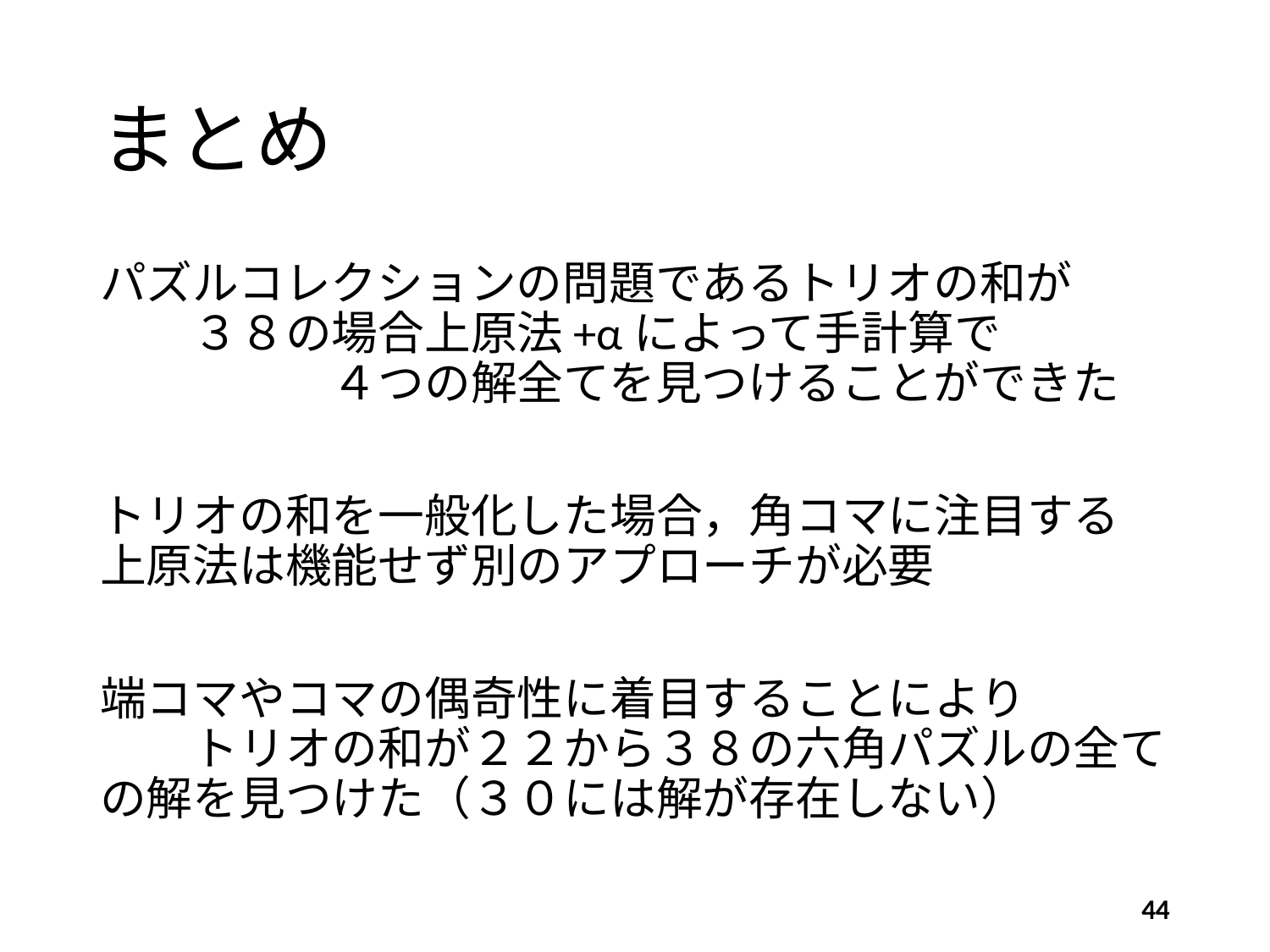

# まとめ
パズルコレクションの問題であるトリオの和が　　　　３８の場合上原法+αによって手計算で　　　　　　　　４つの解全てを見つけることができた

トリオの和を一般化した場合，角コマに注目する　上原法は機能せず別のアプローチが必要

端コマやコマの偶奇性に着目することにより　　　　　トリオの和が２２から３８の六角パズルの全ての解を見つけた（３０には解が存在しない）
44